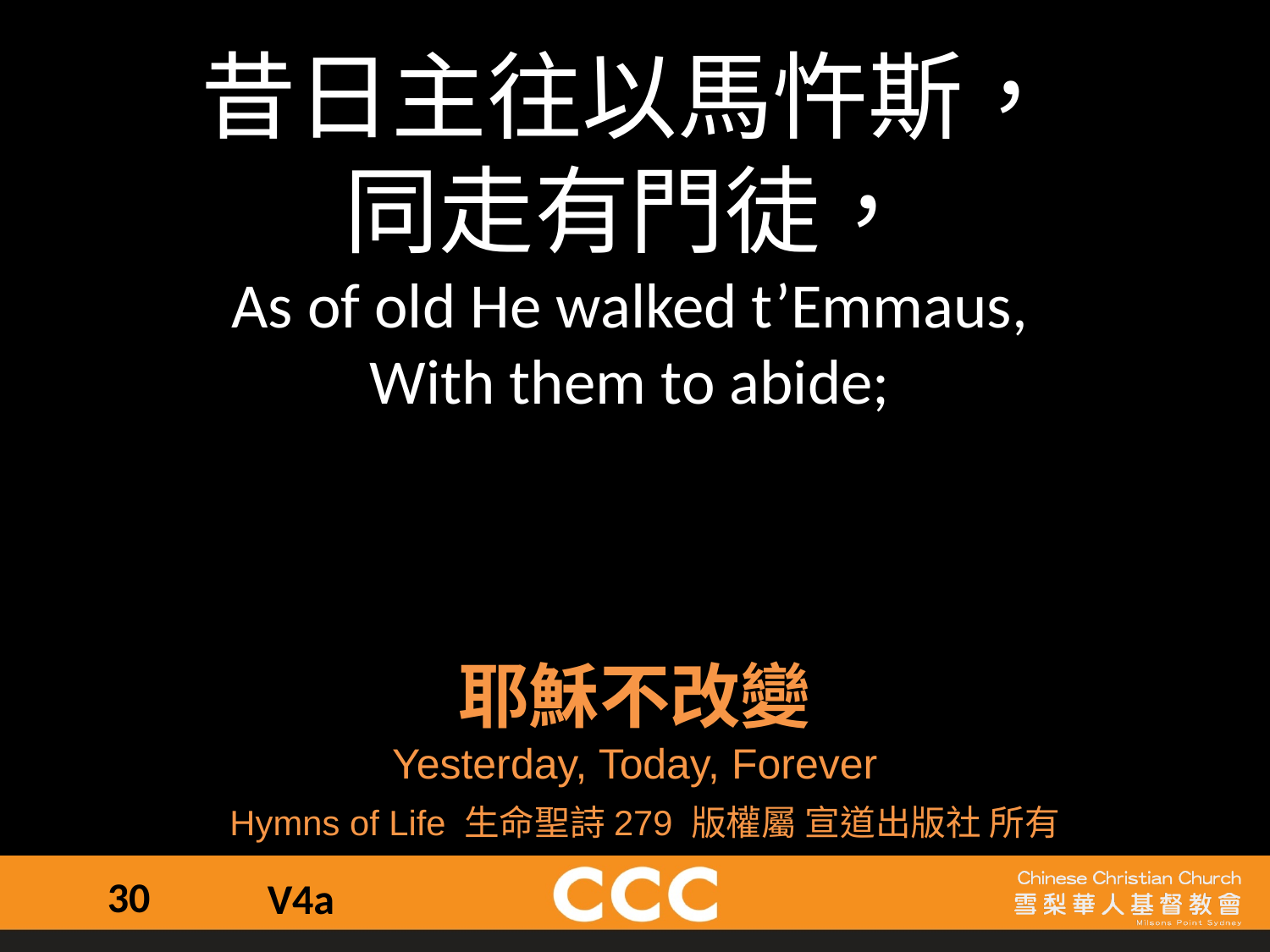

昔日主往以馬忤斯，
同走有門徒，
As of old He walked t’Emmaus,
With them to abide;
耶穌不改變
Yesterday, Today, Forever
Hymns of Life 生命聖詩279 版權屬 宣道出版社 所有
30
V4a